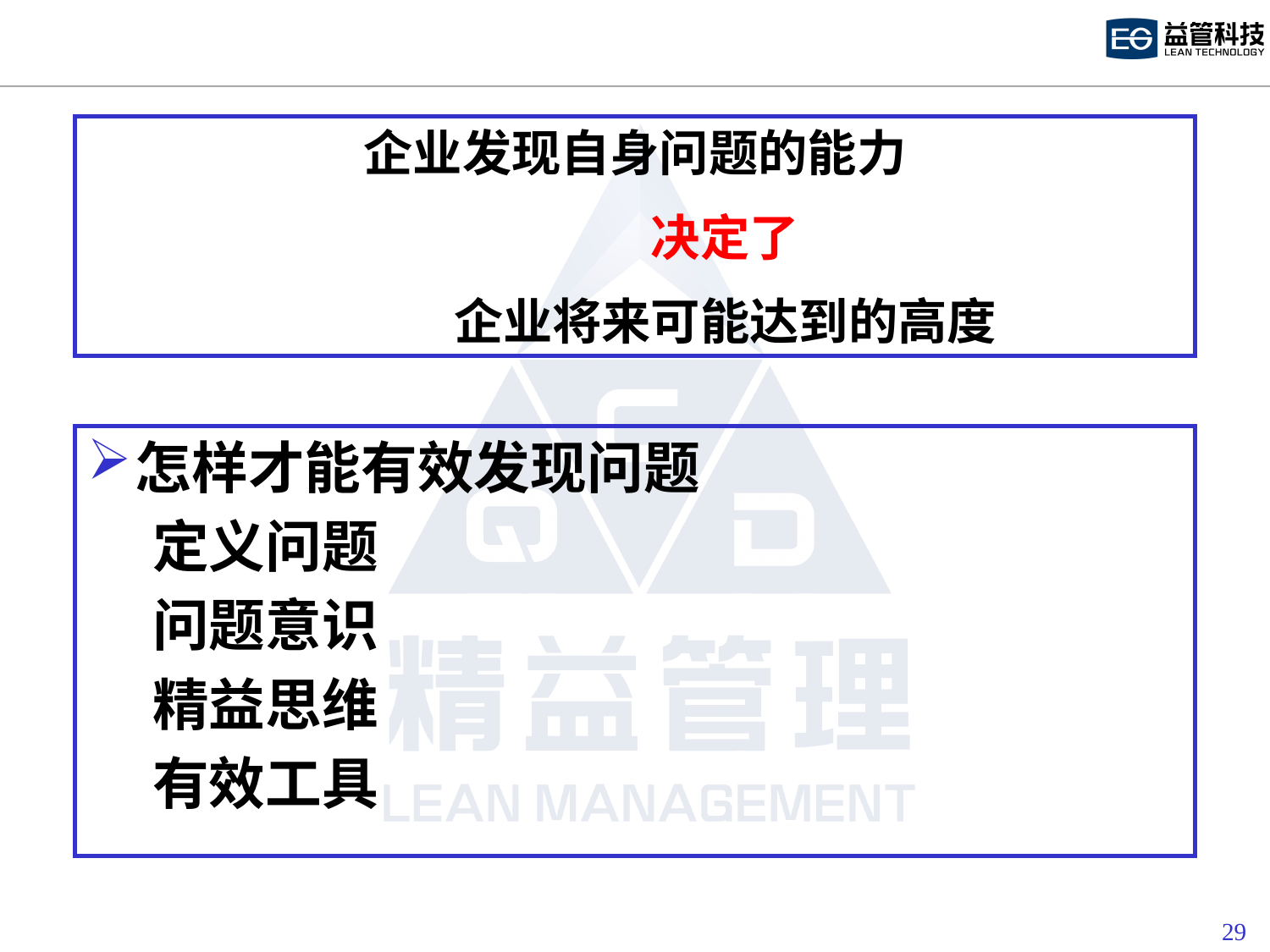

企业发现自身问题的能力
               决定了
               企业将来可能达到的高度
# 怎样才能有效发现问题
    定义问题
    问题意识
    精益思维
    有效工具